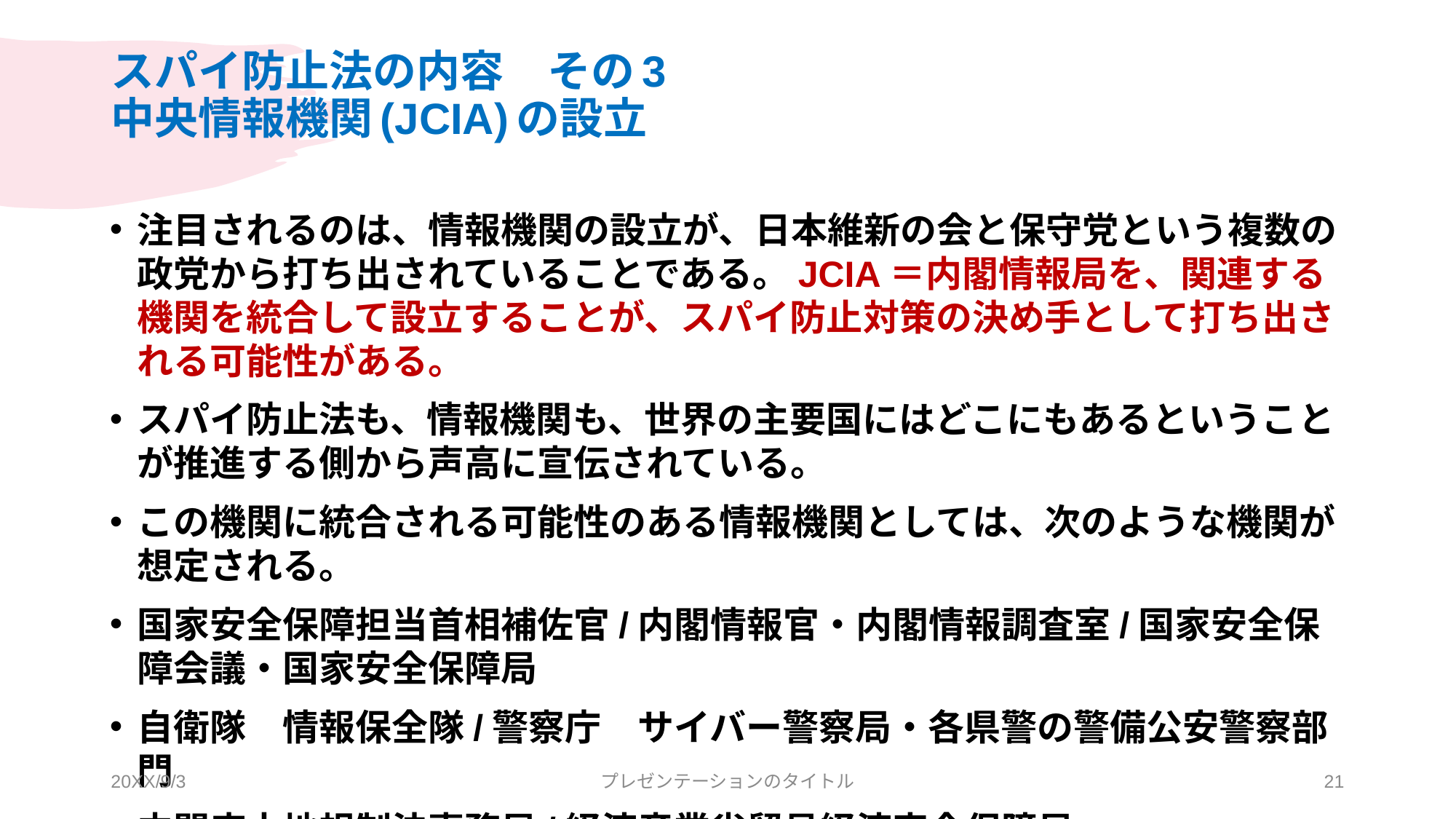

# スパイ防止法の内容　その3 中央情報機関(JCIA)の設立
注目されるのは、情報機関の設立が、日本維新の会と保守党という複数の政党から打ち出されていることである。JCIA＝内閣情報局を、関連する機関を統合して設立することが、スパイ防止対策の決め手として打ち出される可能性がある。
スパイ防止法も、情報機関も、世界の主要国にはどこにもあるということが推進する側から声高に宣伝されている。
この機関に統合される可能性のある情報機関としては、次のような機関が想定される。
国家安全保障担当首相補佐官/内閣情報官・内閣情報調査室/国家安全保障会議・国家安全保障局
自衛隊　情報保全隊/警察庁　サイバー警察局・各県警の警備公安警察部門
内閣府土地規制法事務局/経済産業省貿易経済安全保障局

20XX/9/3
プレゼンテーションのタイトル
21